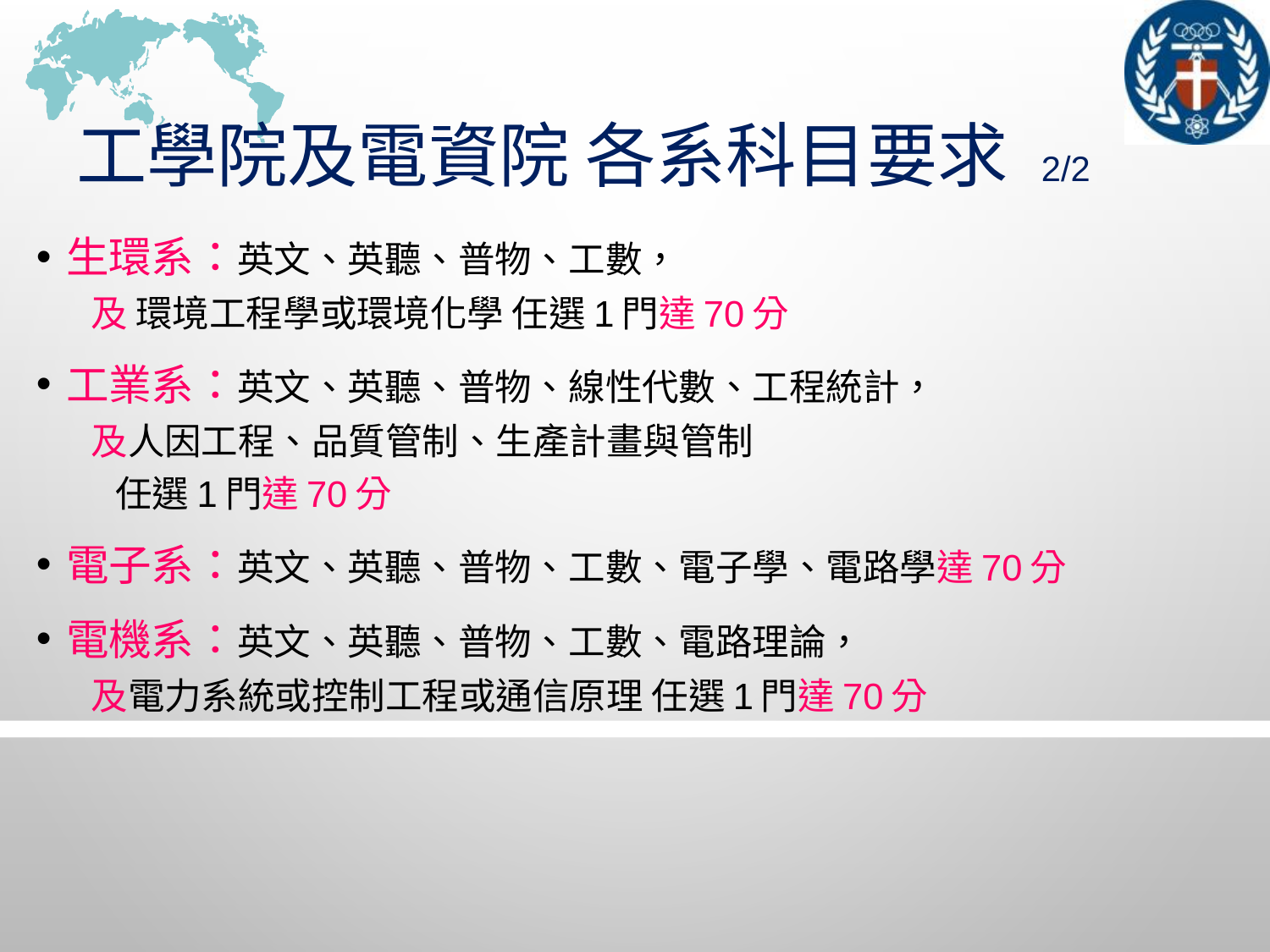

# 工學院及電資院 各系科目要求 2/2
生環系：英文、英聽、普物、工數，
   及 環境工程學或環境化學 任選1門達70分
工業系：英文、英聽、普物、線性代數、工程統計，
   及人因工程、品質管制、生產計畫與管制
      任選1門達70分
電子系：英文、英聽、普物、工數、電子學、電路學達70分
電機系：英文、英聽、普物、工數、電路理論，
   及電力系統或控制工程或通信原理 任選1門達70分